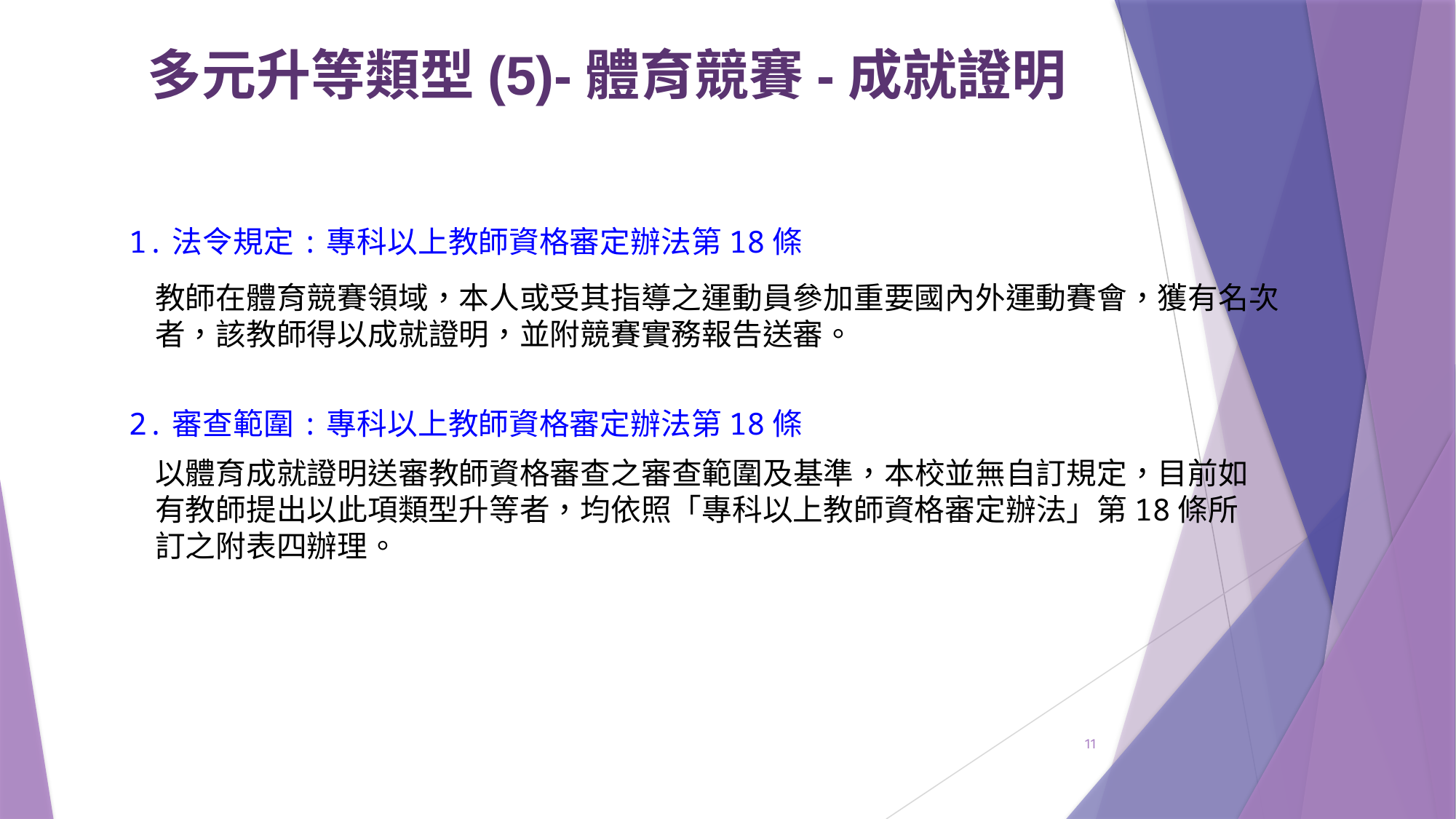

# 多元升等類型(5)-體育競賽-成就證明
1.法令規定:專科以上教師資格審定辦法第18條
教師在體育競賽領域，本人或受其指導之運動員參加重要國內外運動賽會，獲有名次者，該教師得以成就證明，並附競賽實務報告送審。
2.審查範圍:專科以上教師資格審定辦法第18條
以體育成就證明送審教師資格審查之審查範圍及基準，本校並無自訂規定，目前如有教師提出以此項類型升等者，均依照「專科以上教師資格審定辦法」第18條所訂之附表四辦理。
11